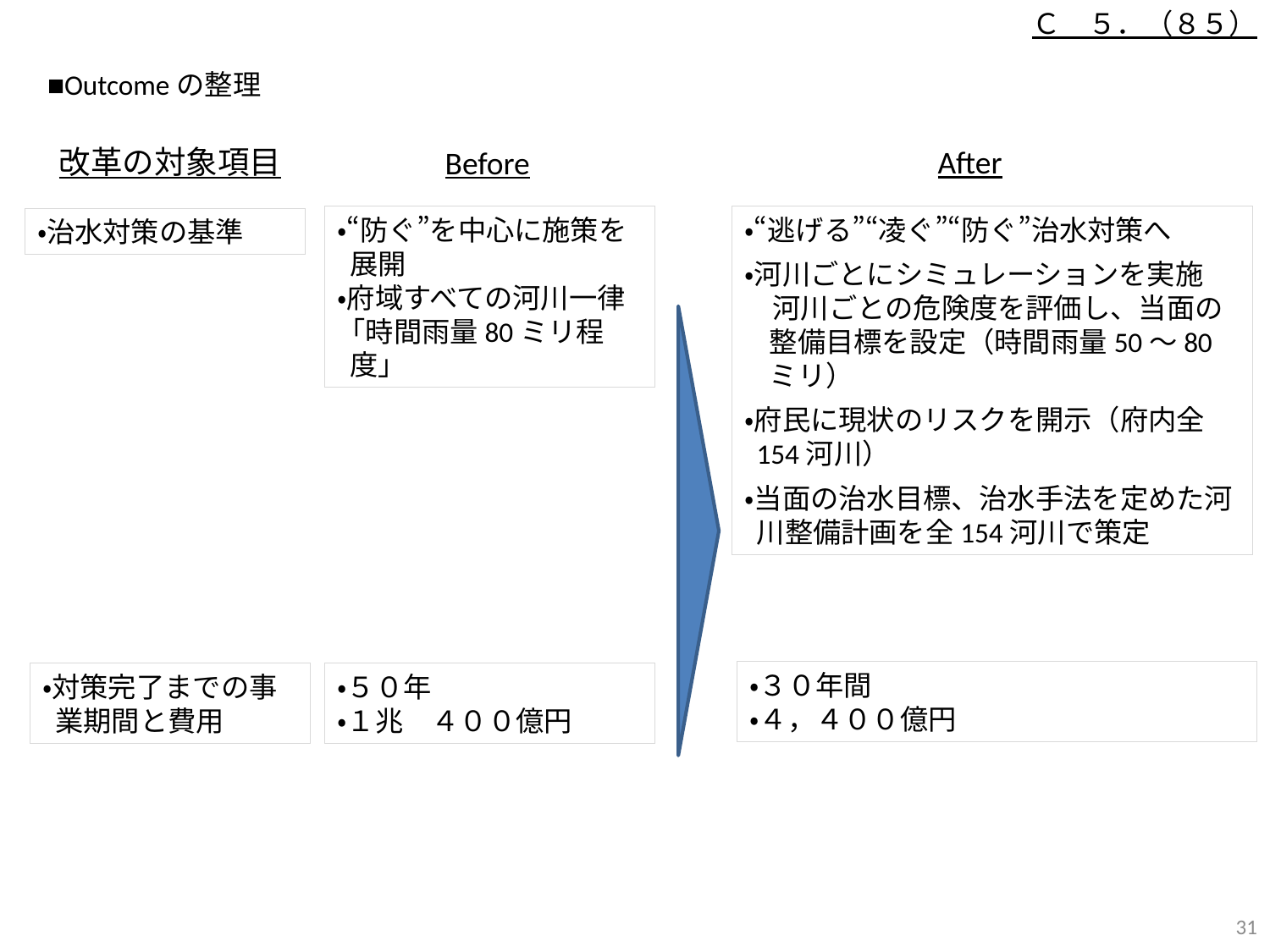

Ｃ　５．（８５）
■Outcomeの整理
改革の対象項目
After
Before
・“防ぐ”を中心に施策を展開
・府域すべての河川一律
「時間雨量80ミリ程度」
・“逃げる”“凌ぐ”“防ぐ”治水対策へ
・河川ごとにシミュレーションを実施
　河川ごとの危険度を評価し、当面の整備目標を設定（時間雨量50～80ミリ）
・府民に現状のリスクを開示（府内全154河川）
・当面の治水目標、治水手法を定めた河川整備計画を全154河川で策定
・治水対策の基準

・３０年間
・４，４００億円
・対策完了までの事業期間と費用
・５０年
・１兆　４００億円
31